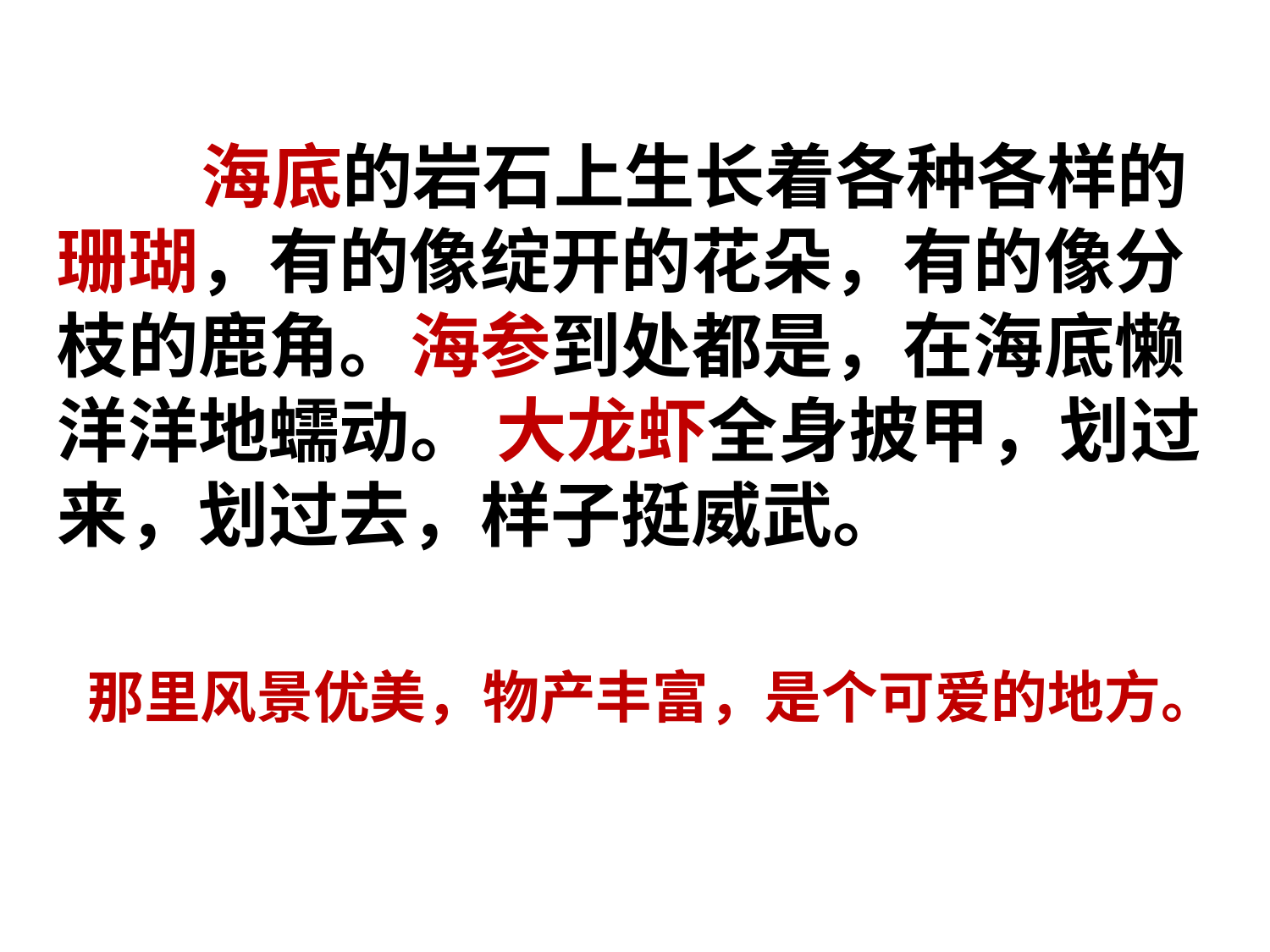

海底的岩石上生长着各种各样的珊瑚，有的像绽开的花朵，有的像分枝的鹿角。海参到处都是，在海底懒洋洋地蠕动。 大龙虾全身披甲，划过来，划过去，样子挺威武。
那里风景优美，物产丰富，是个可爱的地方。